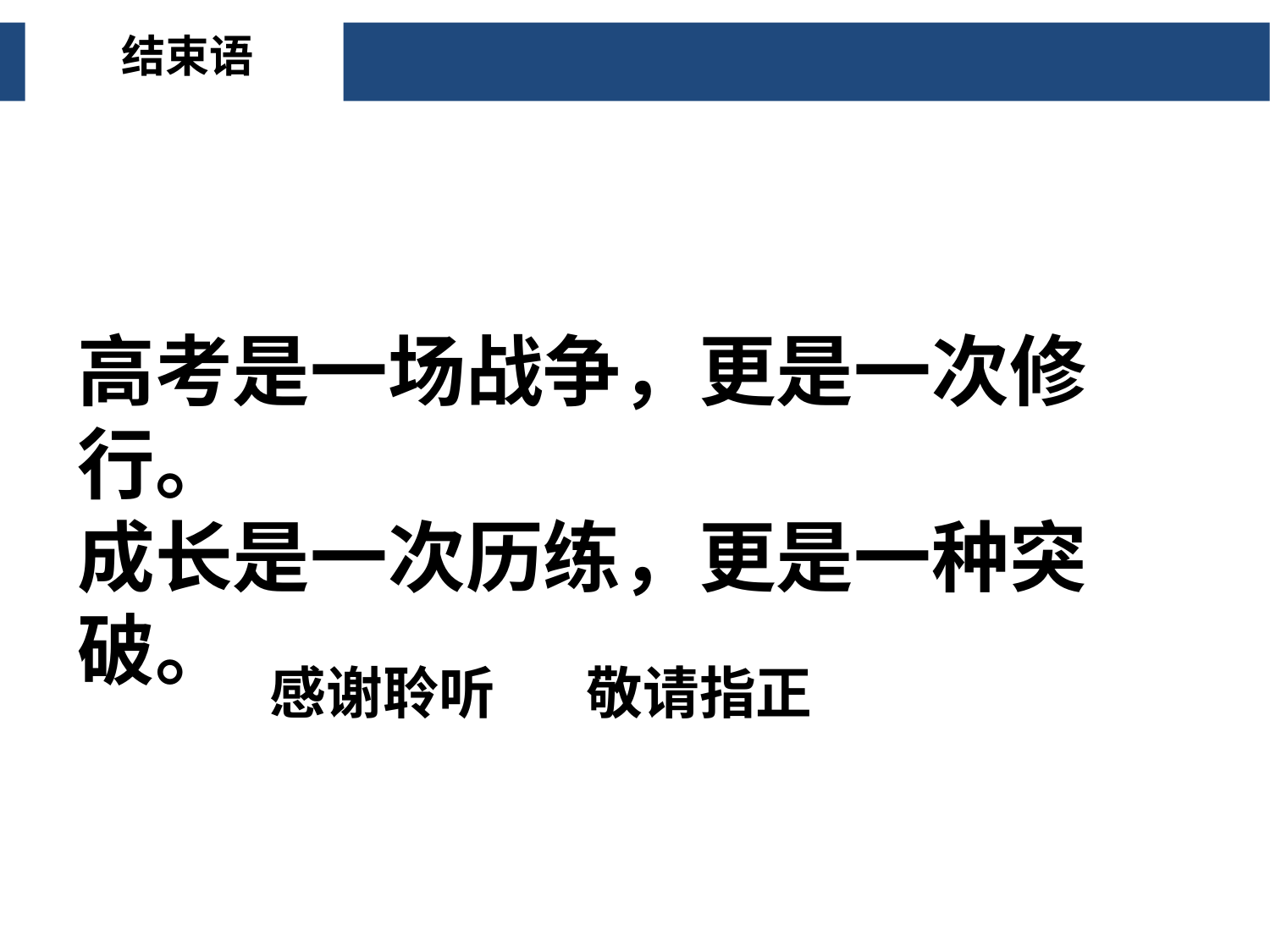

结束语
高考是一场战争，更是一次修行。
成长是一次历练，更是一种突破。
感谢聆听       敬请指正